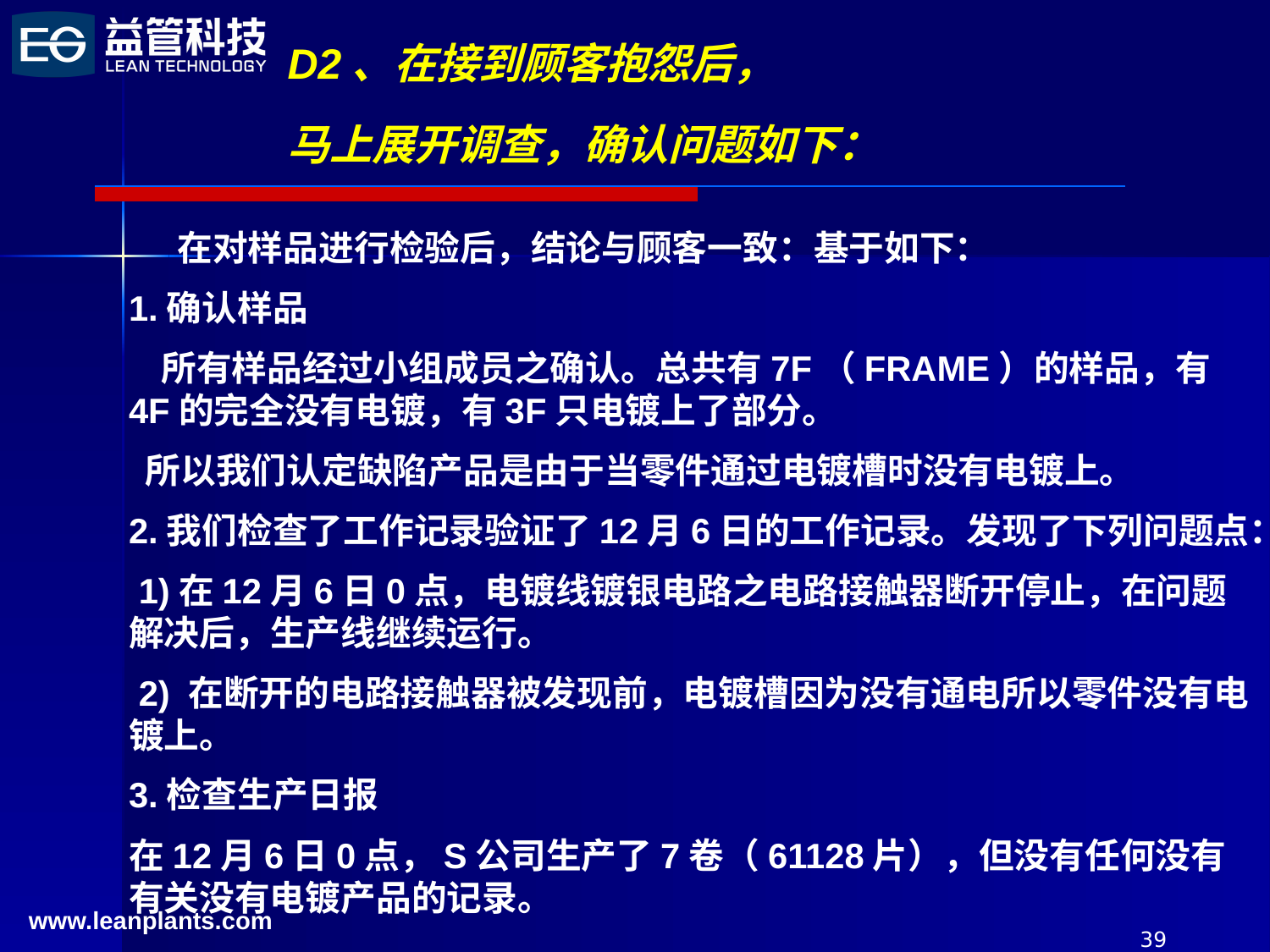

D2、在接到顾客抱怨后，
马上展开调查，确认问题如下：
     在对样品进行检验后，结论与顾客一致：基于如下：
1.确认样品
   所有样品经过小组成员之确认。总共有7F（FRAME）的样品，有4F的完全没有电镀，有3F只电镀上了部分。
 所以我们认定缺陷产品是由于当零件通过电镀槽时没有电镀上。
2.我们检查了工作记录验证了12月6日的工作记录。发现了下列问题点：
 1)在12月6日0点，电镀线镀银电路之电路接触器断开停止，在问题解决后，生产线继续运行。
 2) 在断开的电路接触器被发现前，电镀槽因为没有通电所以零件没有电镀上。
3.检查生产日报
在12月6日0点，S公司生产了7卷（61128片），但没有任何没有有关没有电镀产品的记录。

39